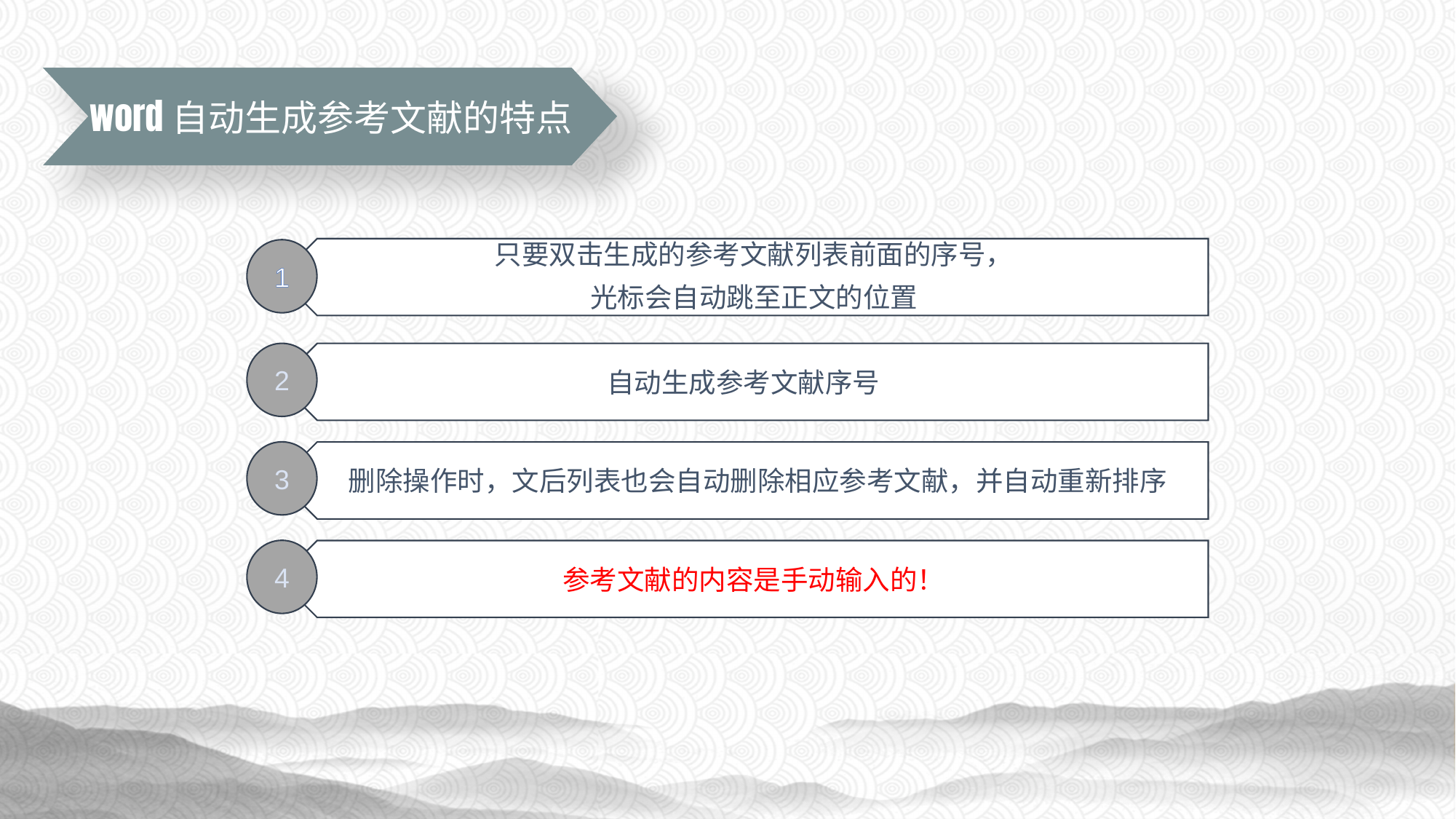

word自动生成参考文献的特点
只要双击生成的参考文献列表前面的序号，
光标会自动跳至正文的位置

1
2

自动生成参考文献序号
3

删除操作时，文后列表也会自动删除相应参考文献，并自动重新排序
4

参考文献的内容是手动输入的！